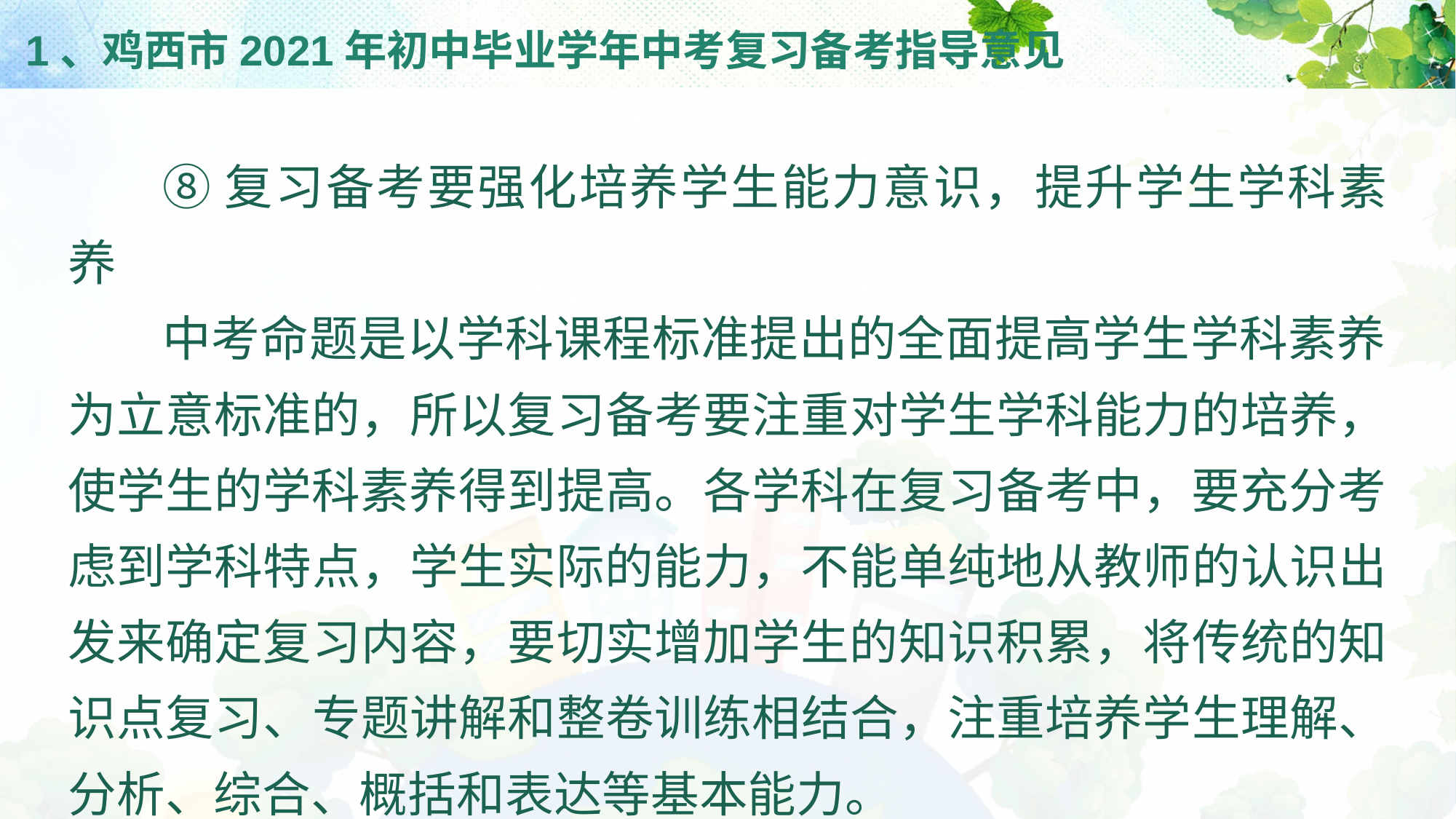

# 1、鸡西市2021年初中毕业学年中考复习备考指导意见
⑧复习备考要强化培养学生能力意识，提升学生学科素养
中考命题是以学科课程标准提出的全面提高学生学科素养为立意标准的，所以复习备考要注重对学生学科能力的培养，使学生的学科素养得到提高。各学科在复习备考中，要充分考虑到学科特点，学生实际的能力，不能单纯地从教师的认识出发来确定复习内容，要切实增加学生的知识积累，将传统的知识点复习、专题讲解和整卷训练相结合，注重培养学生理解、分析、综合、概括和表达等基本能力。